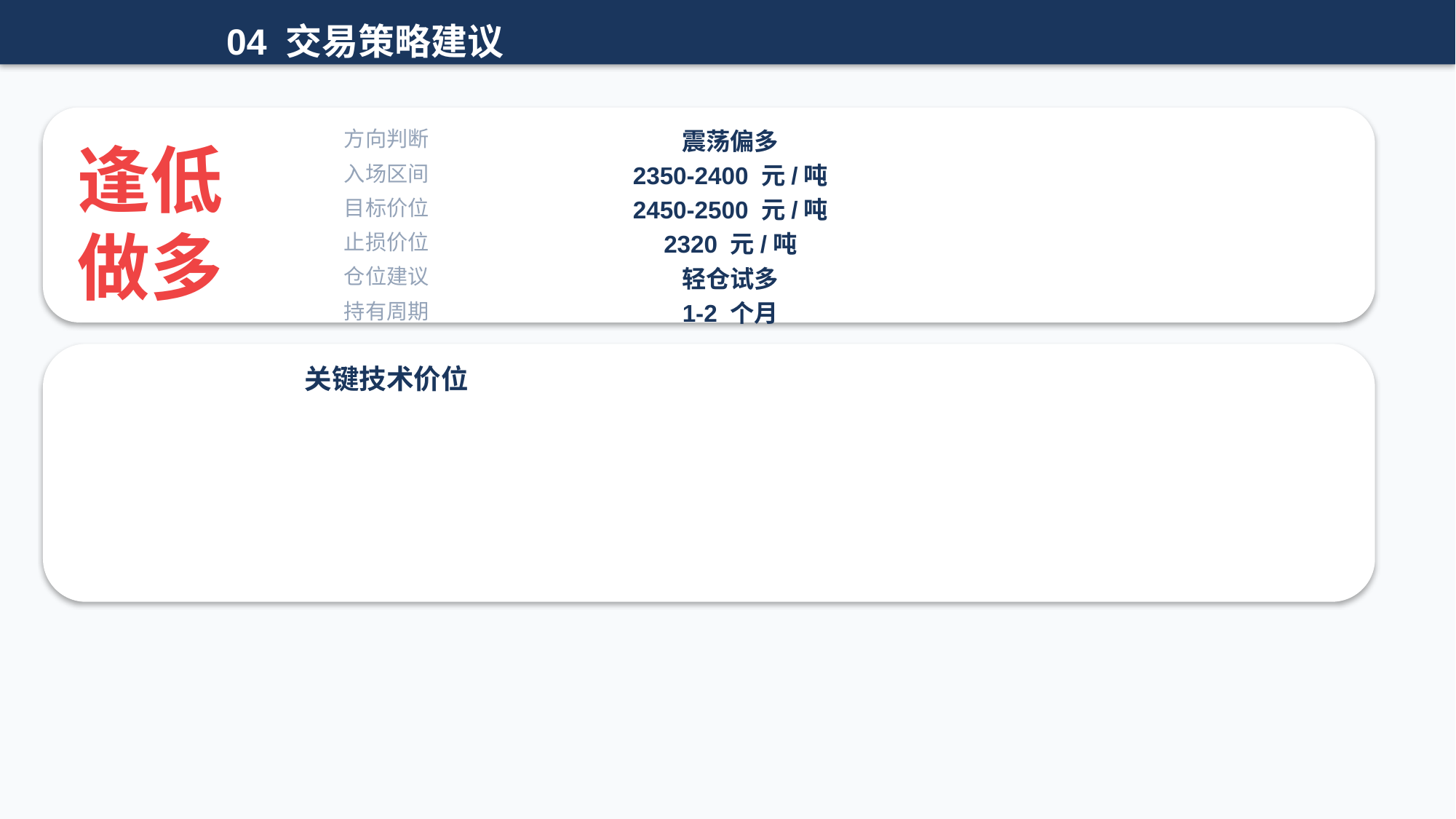

04 交易策略建议

方向判断
震荡偏多
逢低
做多
入场区间
2350-2400 元/吨
目标价位
2450-2500 元/吨
止损价位
2320 元/吨
仓位建议
轻仓试多
持有周期
1-2 个月

关键技术价位